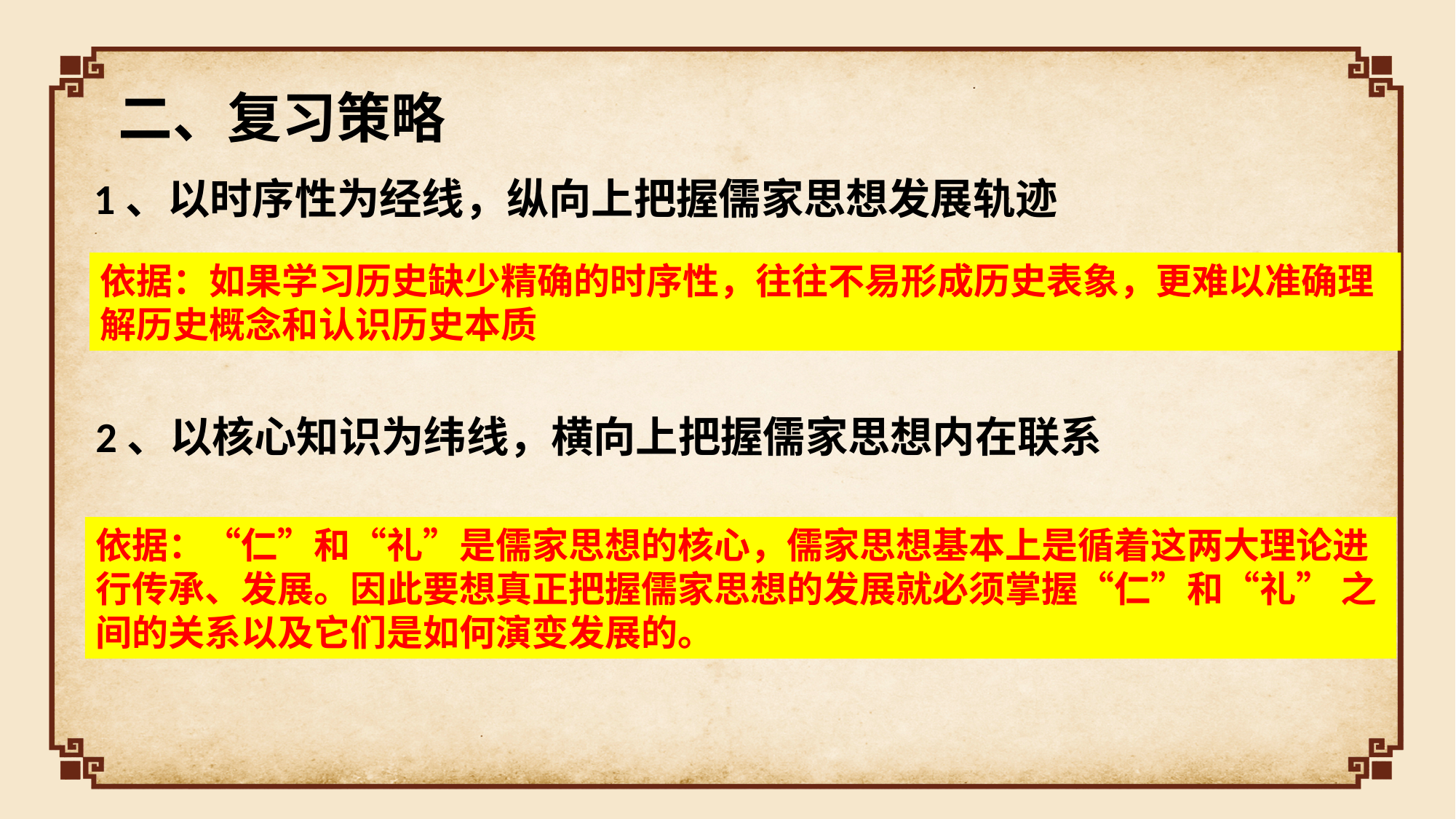

二、复习策略
1、以时序性为经线，纵向上把握儒家思想发展轨迹
依据：如果学习历史缺少精确的时序性，往往不易形成历史表象，更难以准确理解历史概念和认识历史本质
2、以核心知识为纬线，横向上把握儒家思想内在联系
依据：“仁”和“礼”是儒家思想的核心，儒家思想基本上是循着这两大理论进行传承、发展。因此要想真正把握儒家思想的发展就必须掌握“仁”和“礼” 之间的关系以及它们是如何演变发展的。